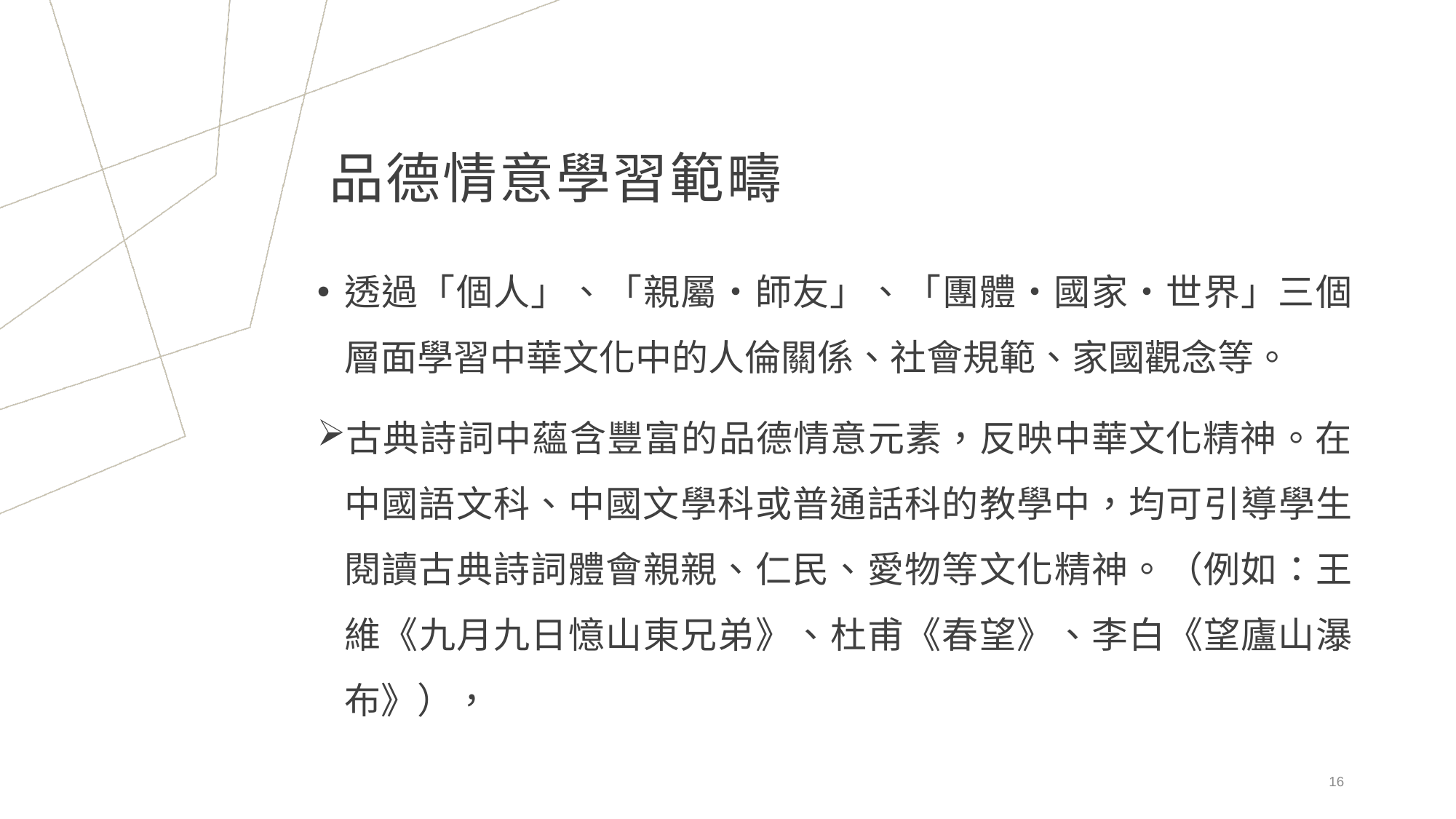

# 品德情意學習範疇
透過「個人」、「親屬‧師友」、「團體‧國家‧世界」三個層面學習中華文化中的人倫關係、社會規範、家國觀念等。
古典詩詞中蘊含豐富的品德情意元素，反映中華文化精神。在中國語文科、中國文學科或普通話科的教學中，均可引導學生閱讀古典詩詞體會親親、仁⺠、愛物等文化精神。（例如：王維《九月九日憶山東兄弟》、杜甫《春望》、李白《望廬山瀑布》），
16